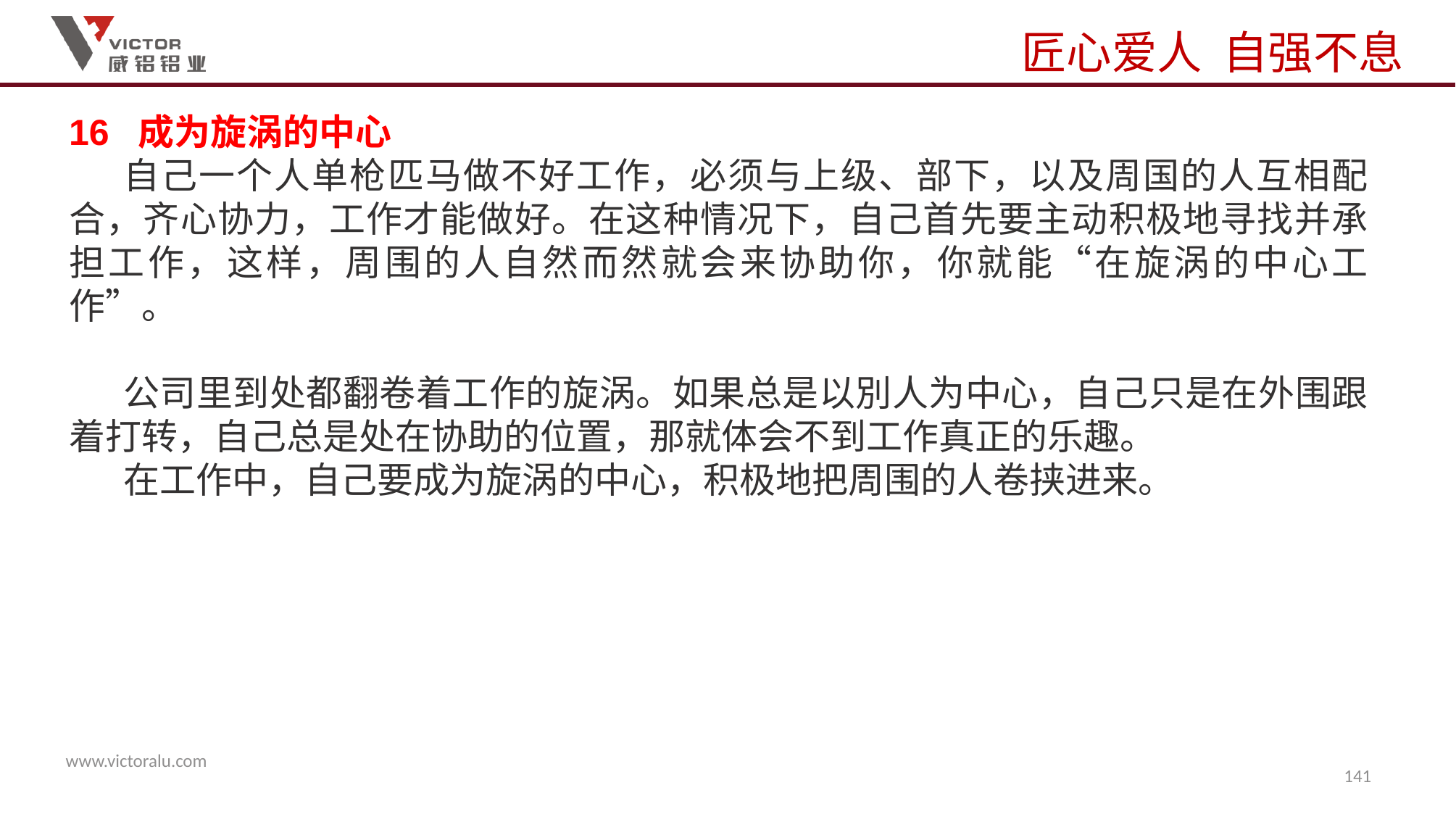

16  成为旋涡的中心
自己一个人单枪匹马做不好工作，必须与上级、部下，以及周国的人互相配合，齐心协力，工作才能做好。在这种情况下，自己首先要主动积极地寻找并承担工作，这样，周围的人自然而然就会来协助你，你就能“在旋涡的中心工作”。

公司里到处都翻卷着工作的旋涡。如果总是以別人为中心，自己只是在外围跟着打转，自己总是处在协助的位置，那就体会不到工作真正的乐趣。
在工作中，自己要成为旋涡的中心，积极地把周围的人卷挟进来。

141